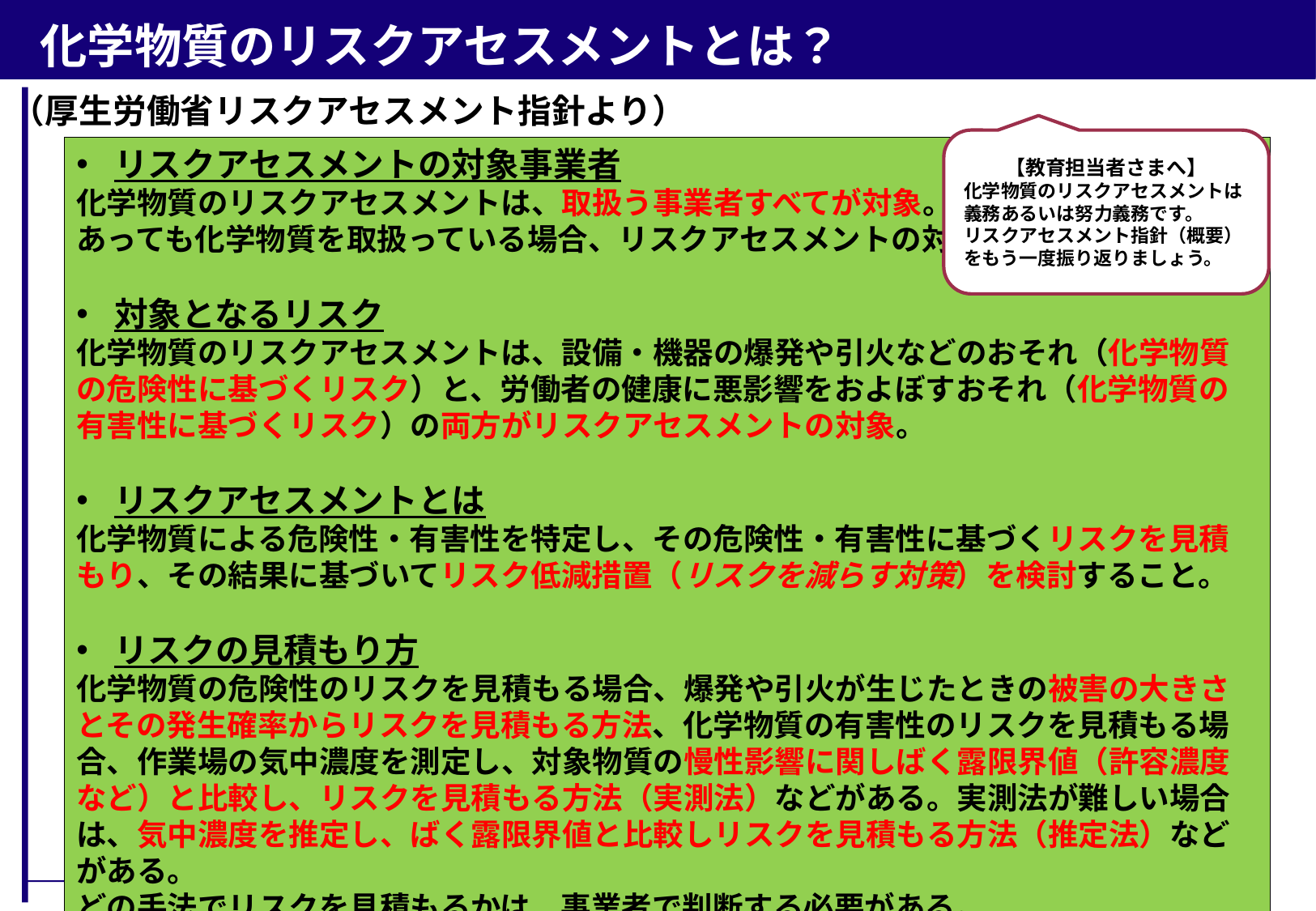

化学物質のリスクアセスメントとは？
（厚生労働省リスクアセスメント指針より）
リスクアセスメントの対象事業者
化学物質のリスクアセスメントは、取扱う事業者すべてが対象。第3次産業の事業者であっても化学物質を取扱っている場合、リスクアセスメントの対象。

対象となるリスク
化学物質のリスクアセスメントは、設備・機器の爆発や引火などのおそれ（化学物質の危険性に基づくリスク）と、労働者の健康に悪影響をおよぼすおそれ（化学物質の有害性に基づくリスク）の両方がリスクアセスメントの対象。

リスクアセスメントとは
化学物質による危険性・有害性を特定し、その危険性・有害性に基づくリスクを見積もり、その結果に基づいてリスク低減措置（リスクを減らす対策）を検討すること。

リスクの見積もり方
化学物質の危険性のリスクを見積もる場合、爆発や引火が生じたときの被害の大きさとその発生確率からリスクを見積もる方法、化学物質の有害性のリスクを見積もる場合、作業場の気中濃度を測定し、対象物質の慢性影響に関しばく露限界値（許容濃度など）と比較し、リスクを見積もる方法（実測法）などがある。実測法が難しい場合は、気中濃度を推定し、ばく露限界値と比較しリスクを見積もる方法（推定法）などがある。
どの手法でリスクを見積もるかは、事業者で判断する必要がある。
【教育担当者さまへ】
化学物質のリスクアセスメントは義務あるいは努力義務です。
リスクアセスメント指針（概要）をもう一度振り返りましょう。